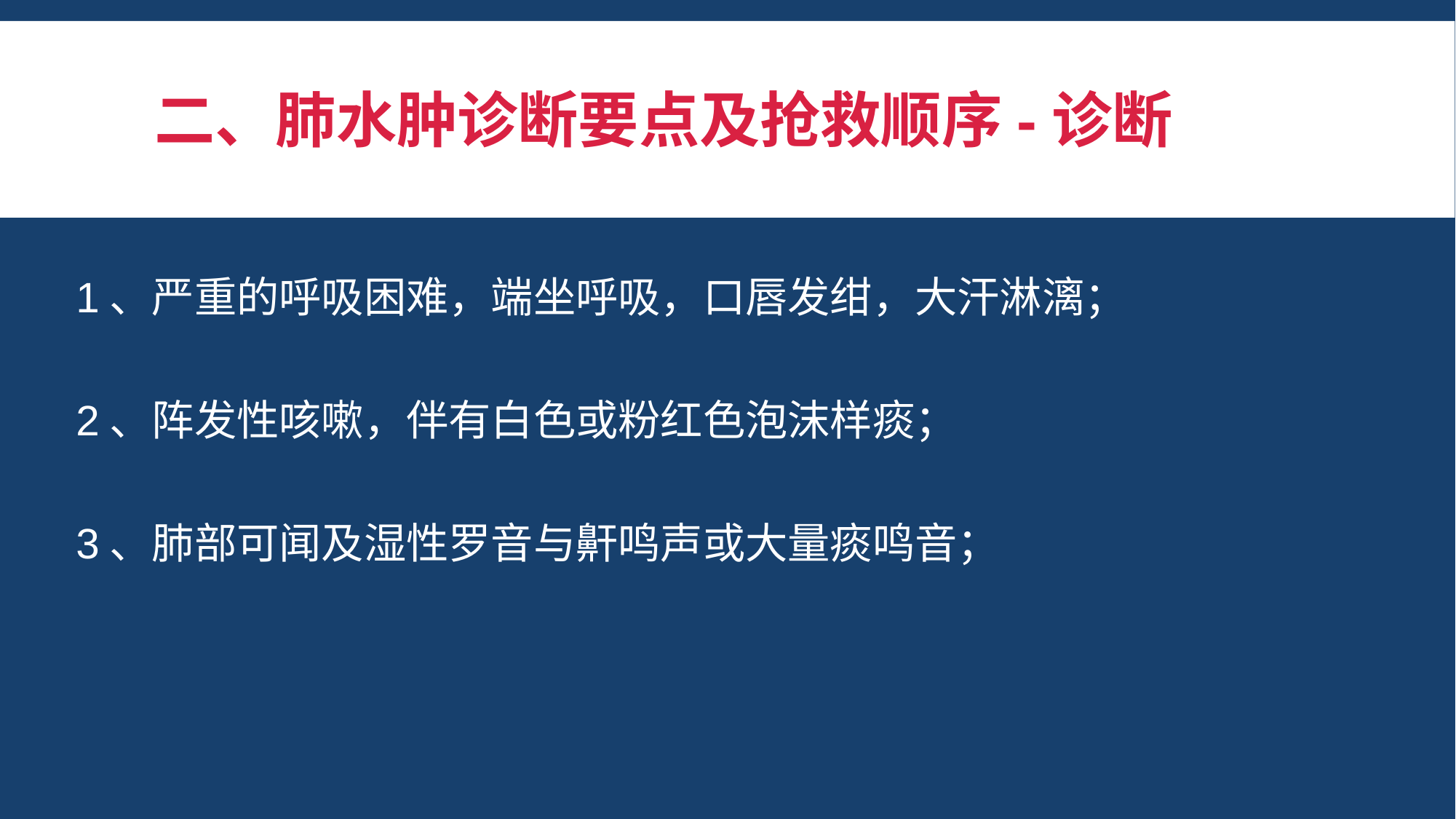

# 二、肺水肿诊断要点及抢救顺序-诊断
1、严重的呼吸困难，端坐呼吸，口唇发绀，大汗淋漓；
2、阵发性咳嗽，伴有白色或粉红色泡沫样痰；
3、肺部可闻及湿性罗音与鼾鸣声或大量痰鸣音；